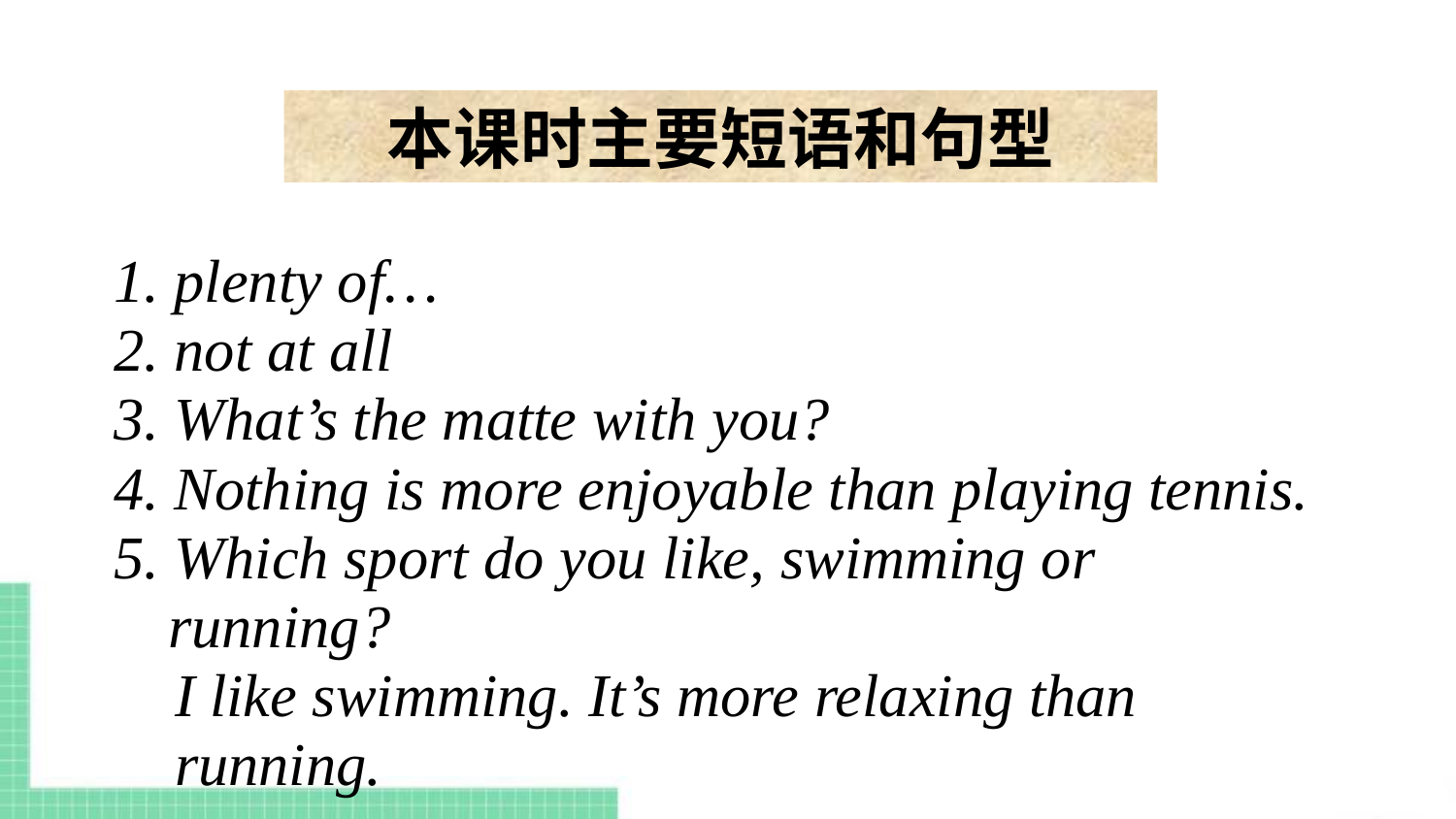

本课时主要短语和句型
1. plenty of…
2. not at all
3. What’s the matte with you?
4. Nothing is more enjoyable than playing tennis.
5. Which sport do you like, swimming or running?
    I like swimming. It’s more relaxing than
    running.